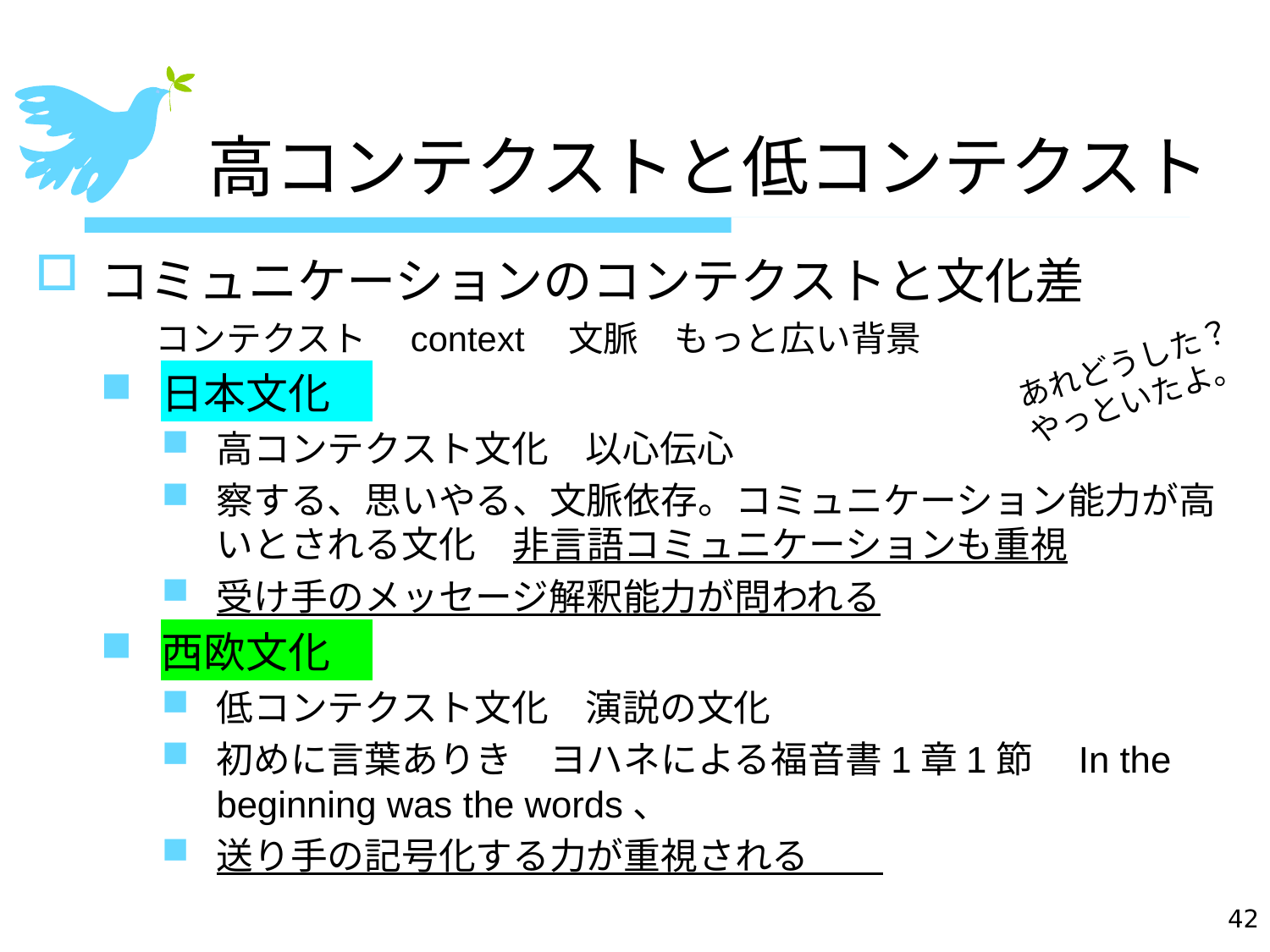

# 高コンテクストと低コンテクスト
コミュニケーションのコンテクストと文化差
コンテクスト　context　文脈　もっと広い背景
日本文化
高コンテクスト文化　以心伝心
察する、思いやる、文脈依存。コミュニケーション能力が高いとされる文化　非言語コミュニケーションも重視
受け手のメッセージ解釈能力が問われる
西欧文化
低コンテクスト文化　演説の文化
初めに言葉ありき　ヨハネによる福音書1章1節　In the beginning was the words、
送り手の記号化する力が重視される
あれどうした？
やっといたよ。
42